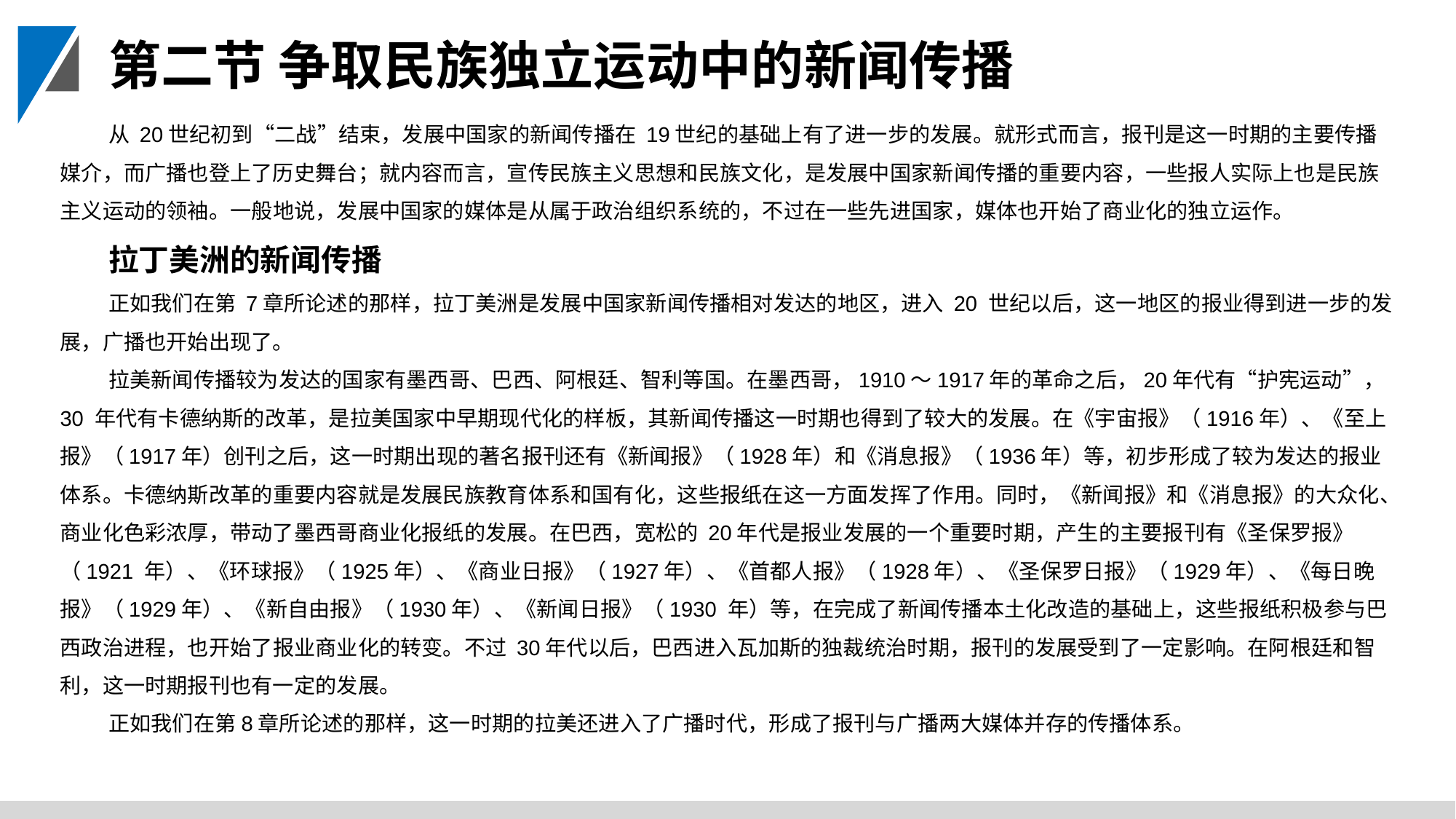

第二节 争取民族独立运动中的新闻传播
从 20世纪初到“二战”结束，发展中国家的新闻传播在 19世纪的基础上有了进一步的发展。就形式而言，报刊是这一时期的主要传播媒介，而广播也登上了历史舞台；就内容而言，宣传民族主义思想和民族文化，是发展中国家新闻传播的重要内容，一些报人实际上也是民族主义运动的领袖。一般地说，发展中国家的媒体是从属于政治组织系统的，不过在一些先进国家，媒体也开始了商业化的独立运作。
拉丁美洲的新闻传播
正如我们在第 7章所论述的那样，拉丁美洲是发展中国家新闻传播相对发达的地区，进入 20 世纪以后，这一地区的报业得到进一步的发展，广播也开始出现了。
拉美新闻传播较为发达的国家有墨西哥、巴西、阿根廷、智利等国。在墨西哥，1910～1917年的革命之后，20年代有“护宪运动”，30 年代有卡德纳斯的改革，是拉美国家中早期现代化的样板，其新闻传播这一时期也得到了较大的发展。在《宇宙报》（1916年）、《至上报》（1917年）创刊之后，这一时期出现的著名报刊还有《新闻报》（1928年）和《消息报》（1936年）等，初步形成了较为发达的报业体系。卡德纳斯改革的重要内容就是发展民族教育体系和国有化，这些报纸在这一方面发挥了作用。同时，《新闻报》和《消息报》的大众化、商业化色彩浓厚，带动了墨西哥商业化报纸的发展。在巴西，宽松的 20年代是报业发展的一个重要时期，产生的主要报刊有《圣保罗报》（1921 年）、《环球报》（1925年）、《商业日报》（1927年）、《首都人报》（1928年）、《圣保罗日报》（1929年）、《每日晚报》（1929年）、《新自由报》（1930年）、《新闻日报》（1930 年）等，在完成了新闻传播本土化改造的基础上，这些报纸积极参与巴西政治进程，也开始了报业商业化的转变。不过 30年代以后，巴西进入瓦加斯的独裁统治时期，报刊的发展受到了一定影响。在阿根廷和智利，这一时期报刊也有一定的发展。
正如我们在第8章所论述的那样，这一时期的拉美还进入了广播时代，形成了报刊与广播两大媒体并存的传播体系。